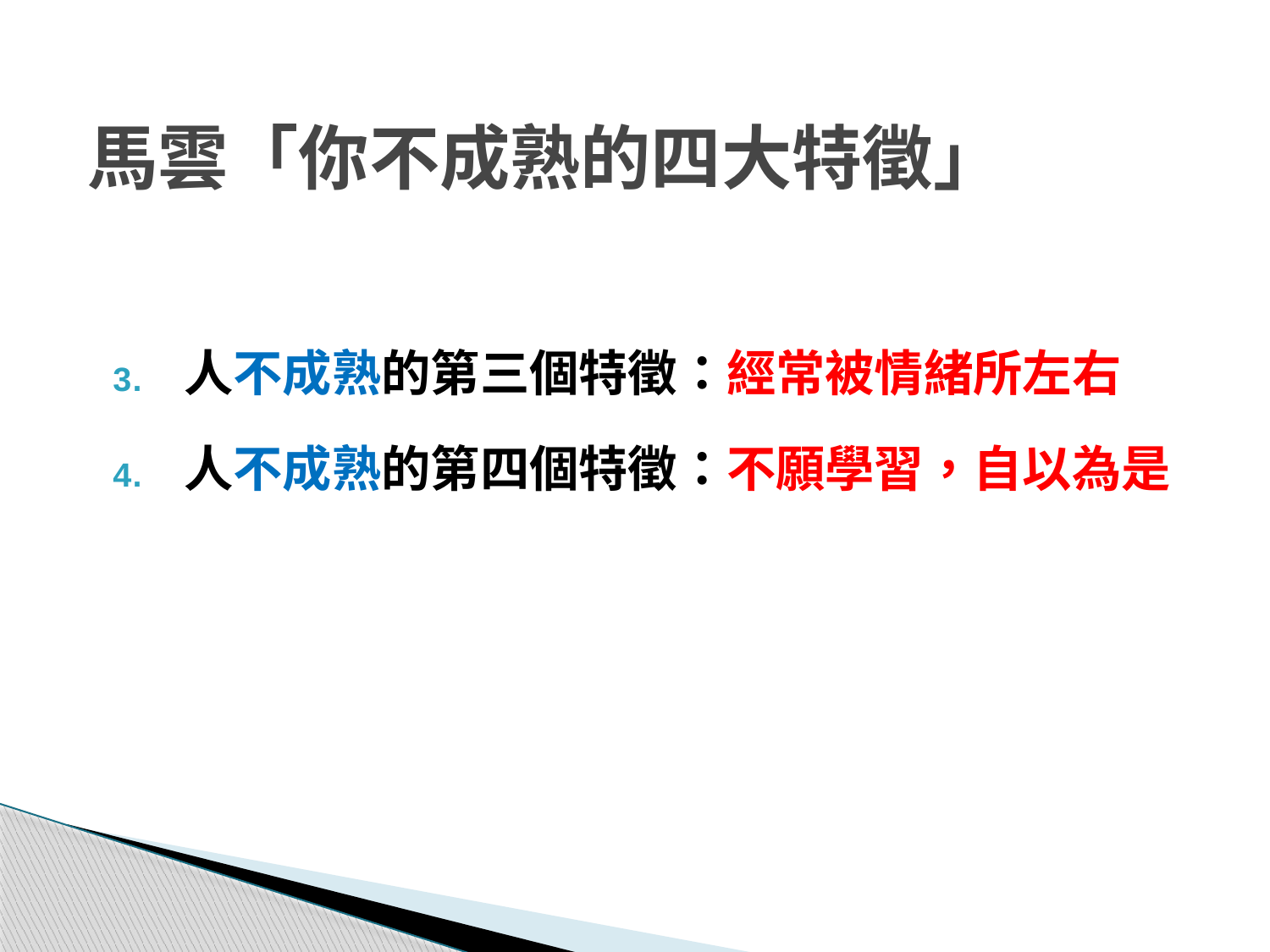

# 馬雲「你不成熟的四大特徵」
人不成熟的第三個特徵：經常被情緒所左右
人不成熟的第四個特徵：不願學習，自以為是